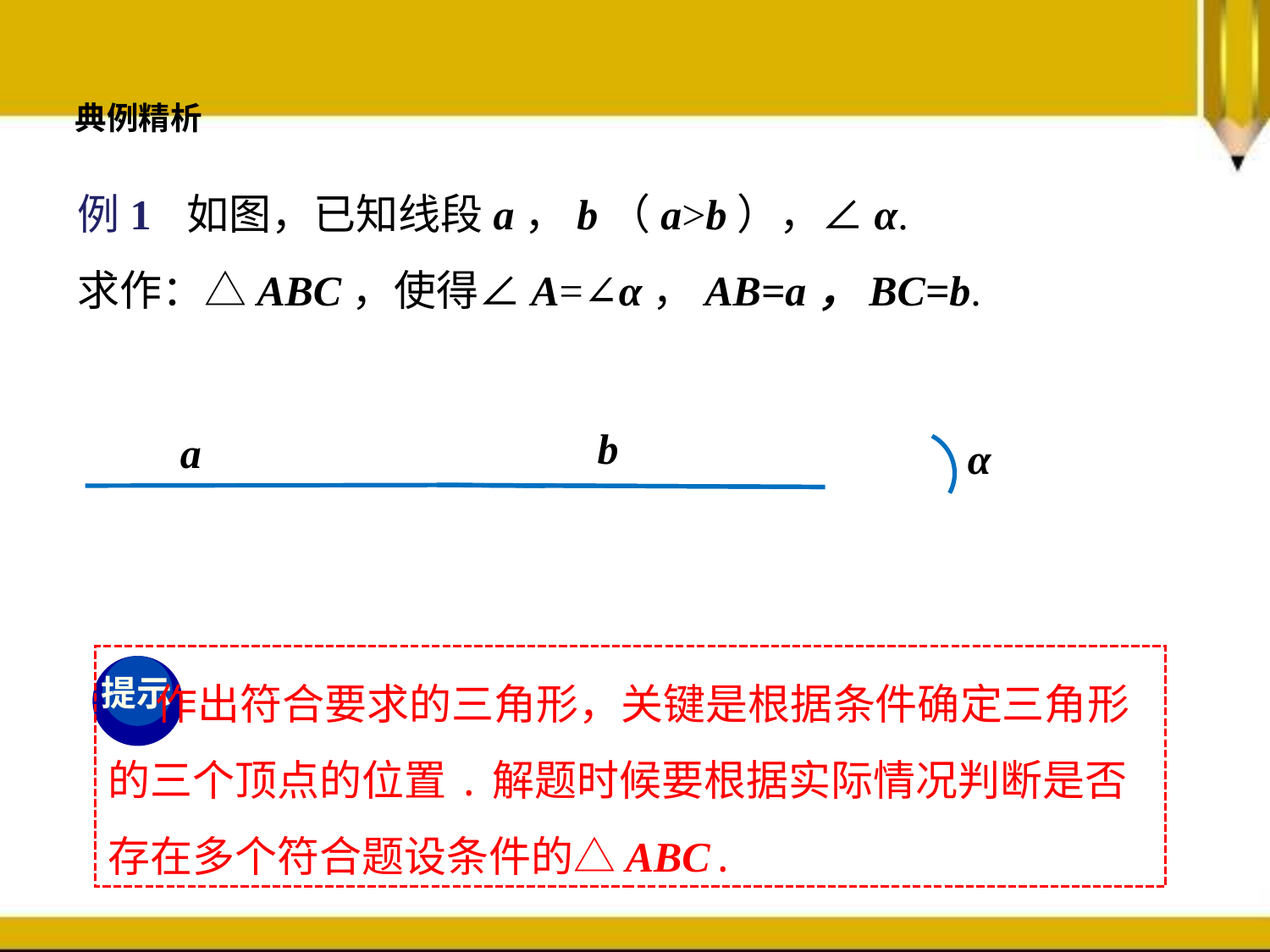

典例精析
例1 如图，已知线段a，b（a>b），∠α.
求作：△ABC，使得∠A=∠α，AB=a，BC=b.
b
a
α

    作出符合要求的三角形，关键是根据条件确定三角形的三个顶点的位置.解题时候要根据实际情况判断是否存在多个符合题设条件的△ABC.

提示